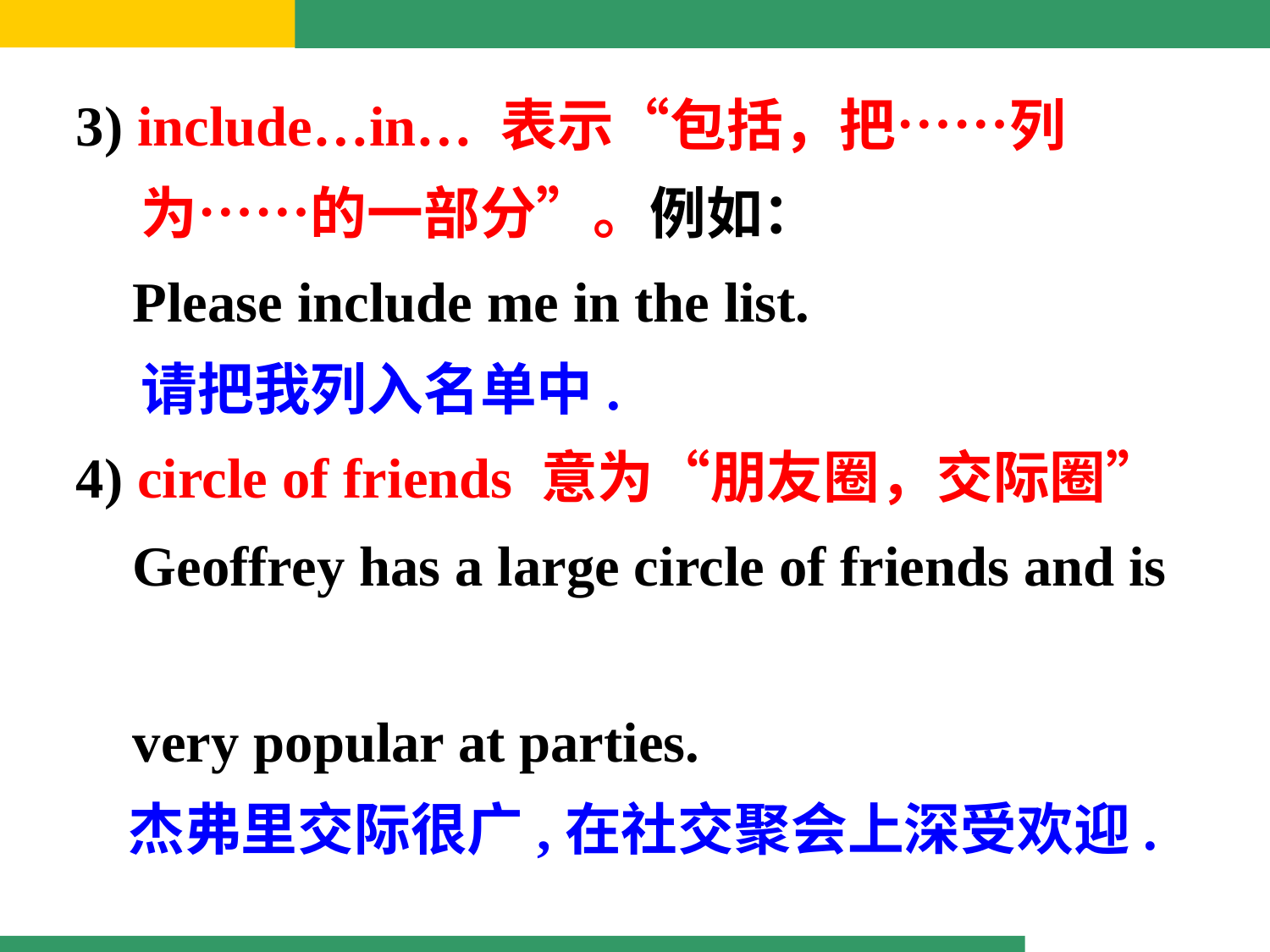

3) include…in… 表示“包括，把……列
    为……的一部分”。例如：
    Please include me in the list.
    请把我列入名单中.
4) circle of friends 意为“朋友圈，交际圈”
    Geoffrey has a large circle of friends and is
    very popular at parties.
   杰弗里交际很广,在社交聚会上深受欢迎.